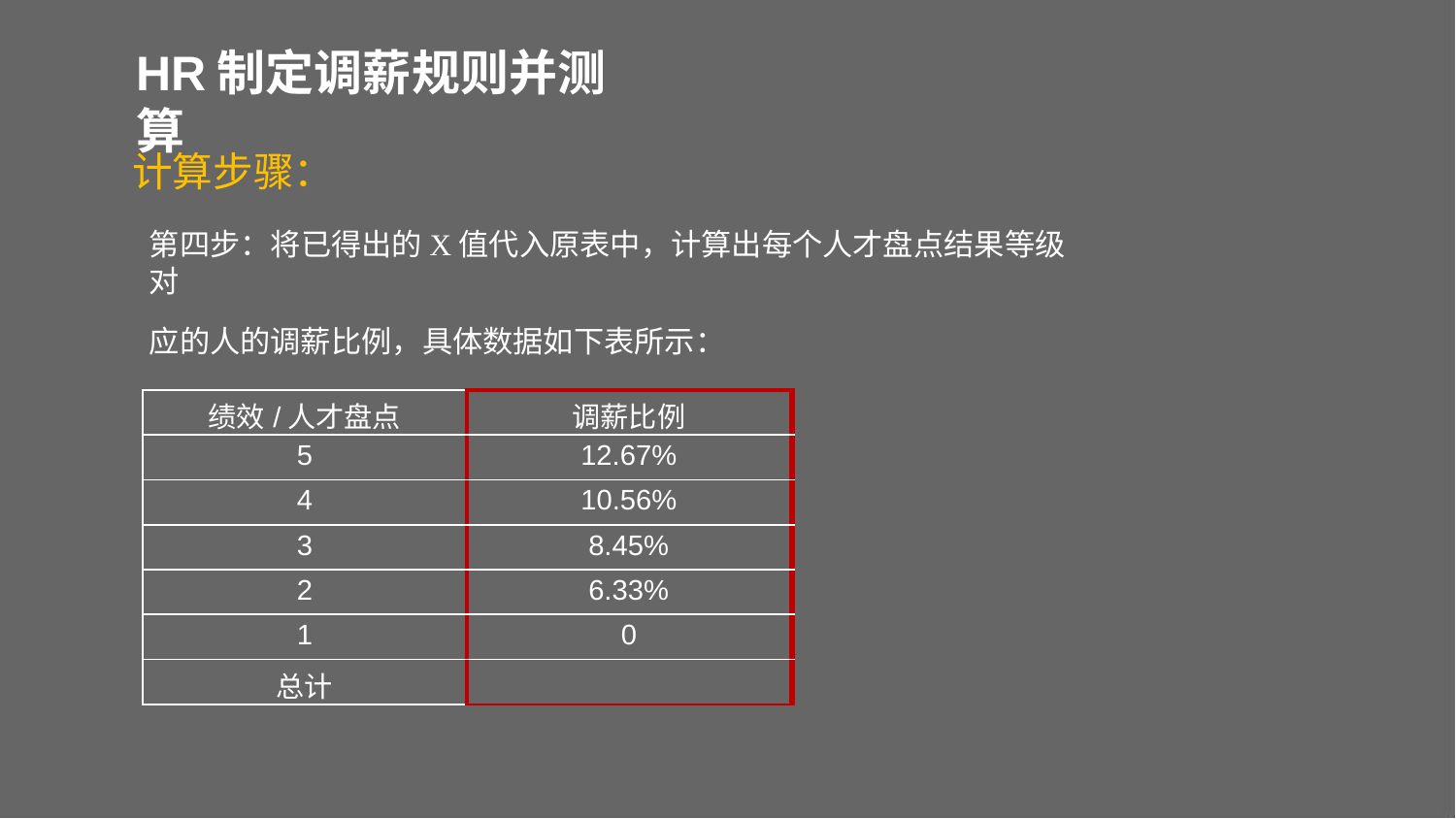

# HR制定调薪规则并测算
计算步骤：
第四步：将已得出的X值代入原表中，计算出每个人才盘点结果等级对
应的人的调薪比例，具体数据如下表所示：
| 绩效/人才盘点 | 调薪比例 |
| --- | --- |
| 5 | 12.67% |
| 4 | 10.56% |
| 3 | 8.45% |
| 2 | 6.33% |
| 1 | 0 |
| 总计 |  |